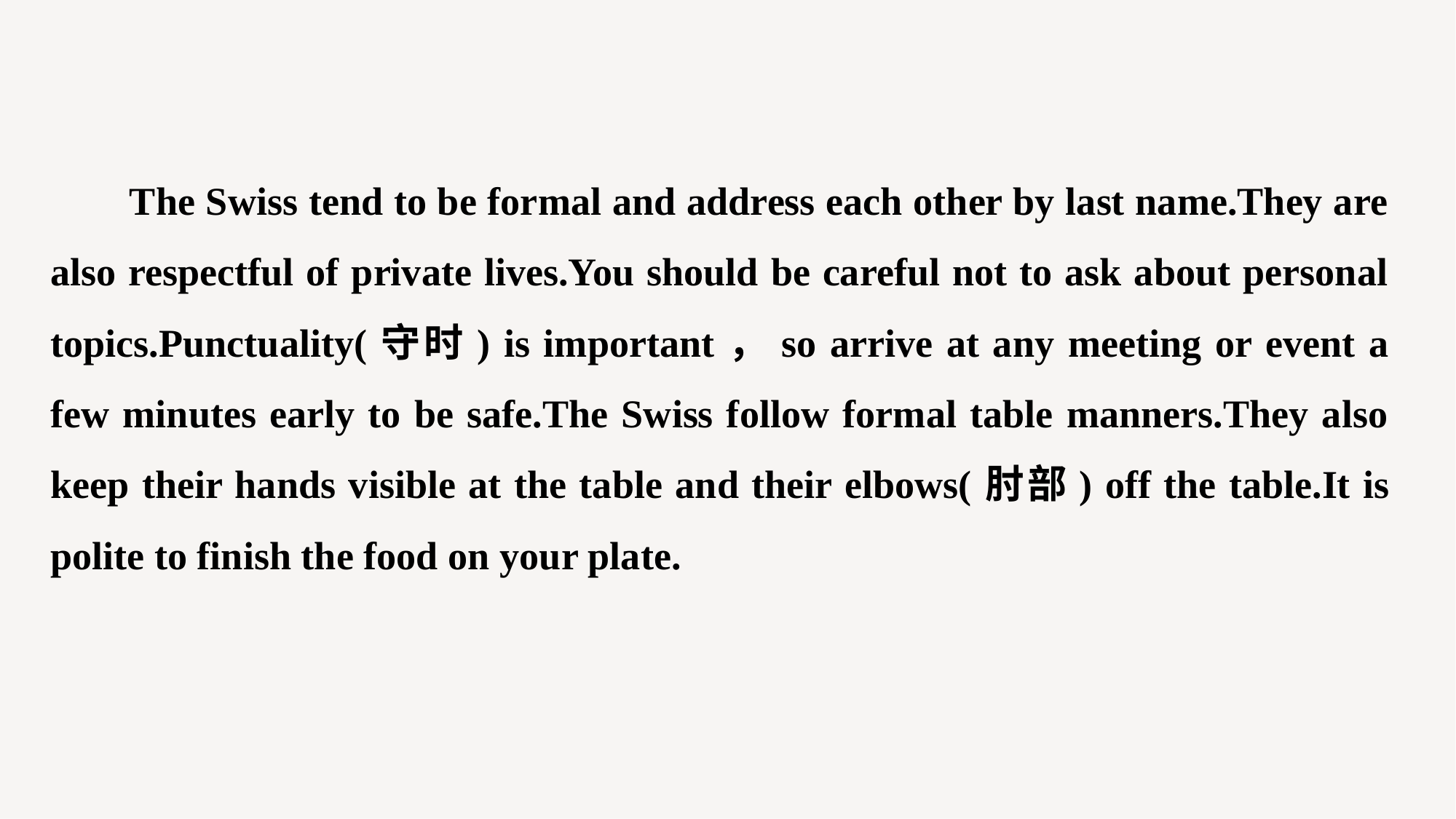

The Swiss tend to be formal and address each other by last name.They are also respectful of private lives.You should be careful not to ask about personal topics.Punctuality(守时) is important，so arrive at any meeting or event a few minutes early to be safe.The Swiss follow formal table manners.They also keep their hands visible at the table and their elbows(肘部) off the table.It is polite to finish the food on your plate.